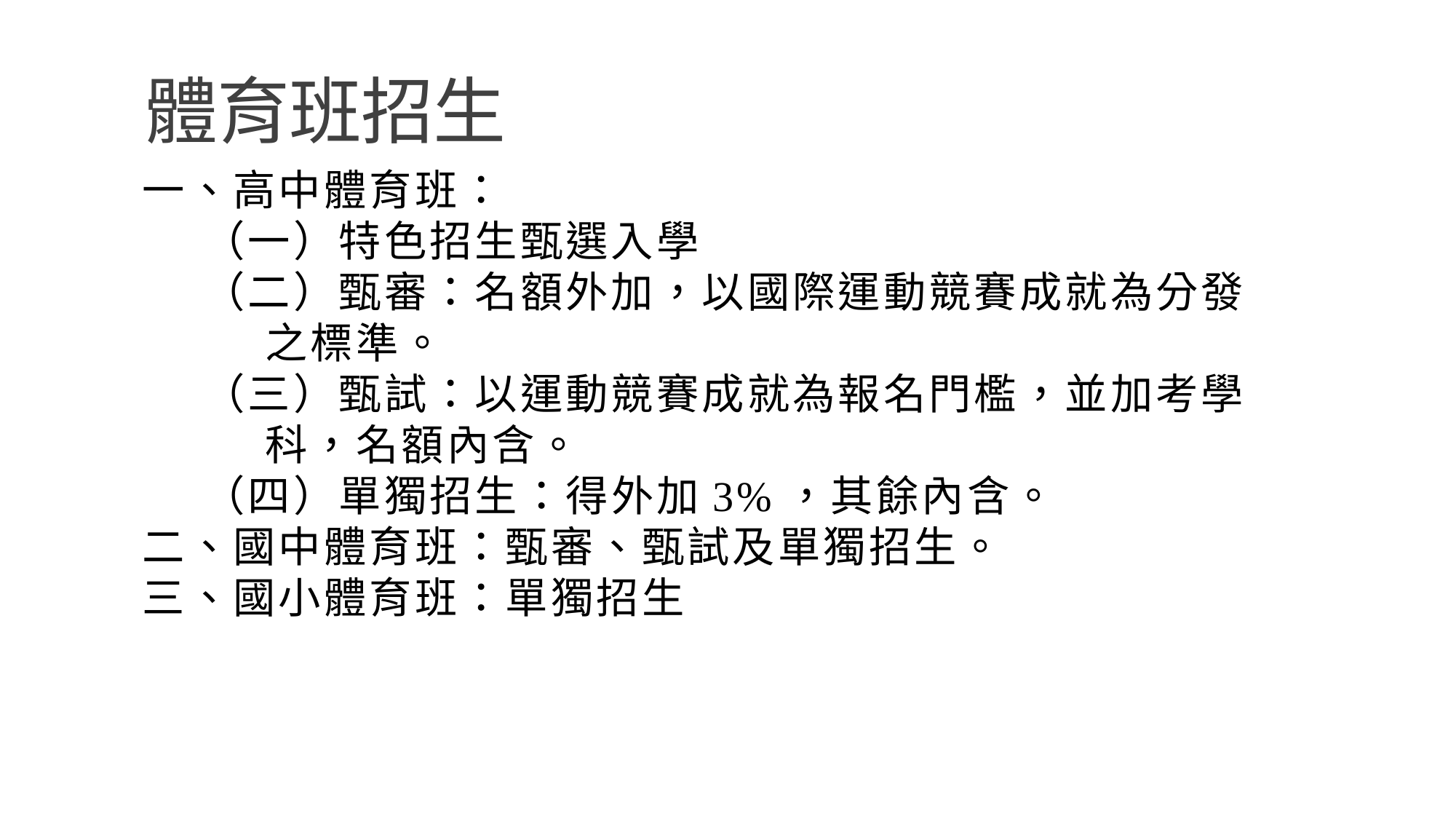

# 體育班招生
一、高中體育班：
    （一）特色招生甄選入學
    （二）甄審：名額外加，以國際運動競賽成就為分發
         之標準。
    （三）甄試：以運動競賽成就為報名門檻，並加考學
         科，名額內含。
    （四）單獨招生：得外加3%，其餘內含。
二、國中體育班：甄審、甄試及單獨招生。
三、國小體育班：單獨招生
5